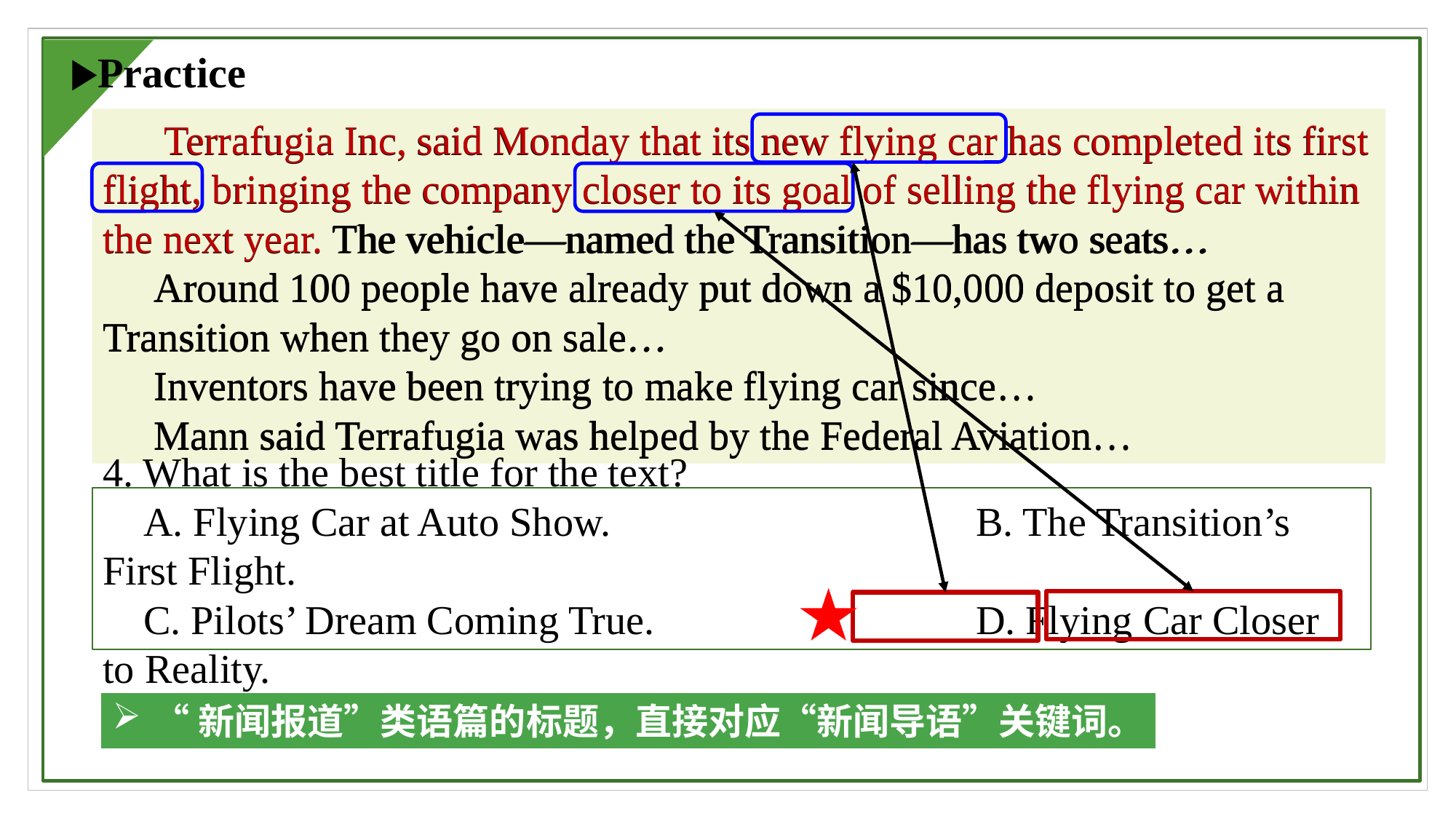

▶Practice

      Terrafugia Inc, said Monday that its new flying car has completed its first flight, bringing the company closer to its goal of selling the flying car within the next year. The vehicle—named the Transition—has two seats…
     Around 100 people have already put down a $10,000 deposit to get a Transition when they go on sale…
     Inventors have been trying to make flying car since…
     Mann said Terrafugia was helped by the Federal Aviation…
      Terrafugia Inc, said Monday that its new flying car has completed its first flight, bringing the company closer to its goal of selling the flying car within the next year. The vehicle—named the Transition—has two seats…
     Around 100 people have already put down a $10,000 deposit to get a Transition when they go on sale…
     Inventors have been trying to make flying car since…
     Mann said Terrafugia was helped by the Federal Aviation…

4. What is the best title for the text?
    A. Flying Car at Auto Show.				B. The Transition’s First Flight.
    C. Pilots’ Dream Coming True.			D. Flying Car Closer to Reality.

“新闻报道”类语篇的标题，直接对应“新闻导语”关键词。